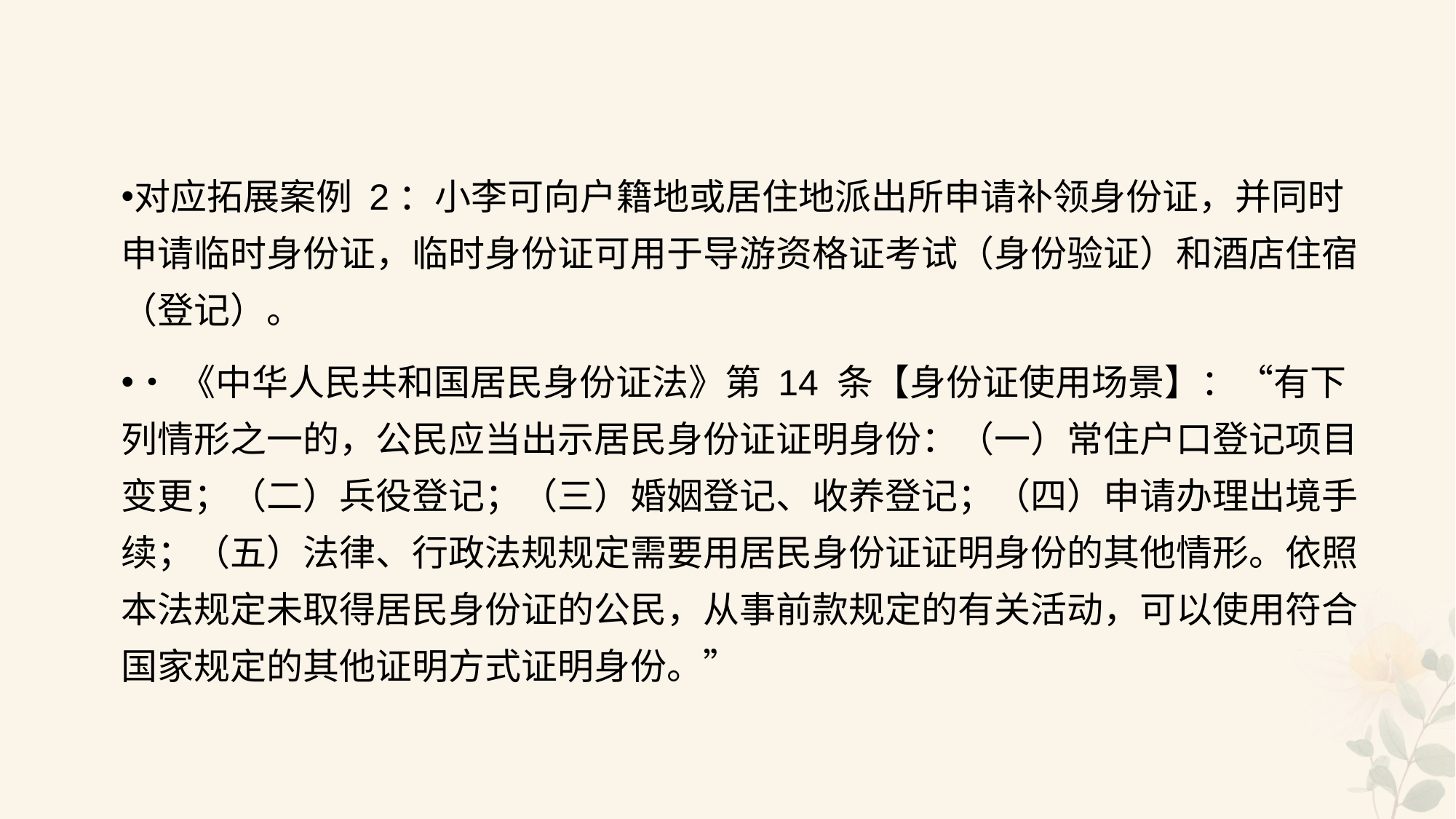

#
对应拓展案例 2：小李可向户籍地或居住地派出所申请补领身份证，并同时申请临时身份证，临时身份证可用于导游资格证考试（身份验证）和酒店住宿（登记）。
•《中华人民共和国居民身份证法》第 14 条【身份证使用场景】：“有下列情形之一的，公民应当出示居民身份证证明身份：（一）常住户口登记项目变更；（二）兵役登记；（三）婚姻登记、收养登记；（四）申请办理出境手续；（五）法律、行政法规规定需要用居民身份证证明身份的其他情形。依照本法规定未取得居民身份证的公民，从事前款规定的有关活动，可以使用符合国家规定的其他证明方式证明身份。”